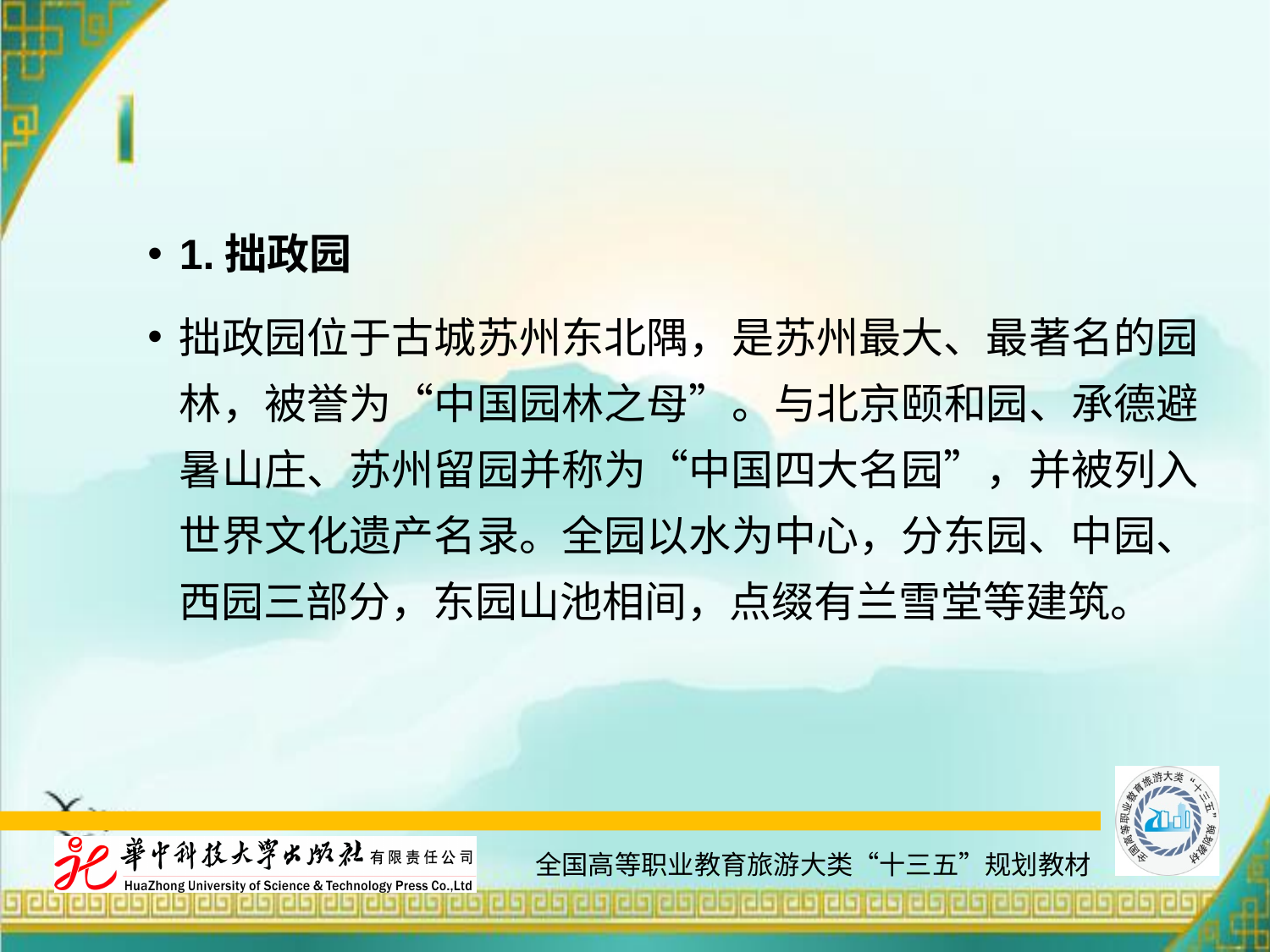

#
1.拙政园
拙政园位于古城苏州东北隅，是苏州最大、最著名的园林，被誉为“中国园林之母”。与北京颐和园、承德避暑山庄、苏州留园并称为“中国四大名园”，并被列入世界文化遗产名录。全园以水为中心，分东园、中园、西园三部分，东园山池相间，点缀有兰雪堂等建筑。